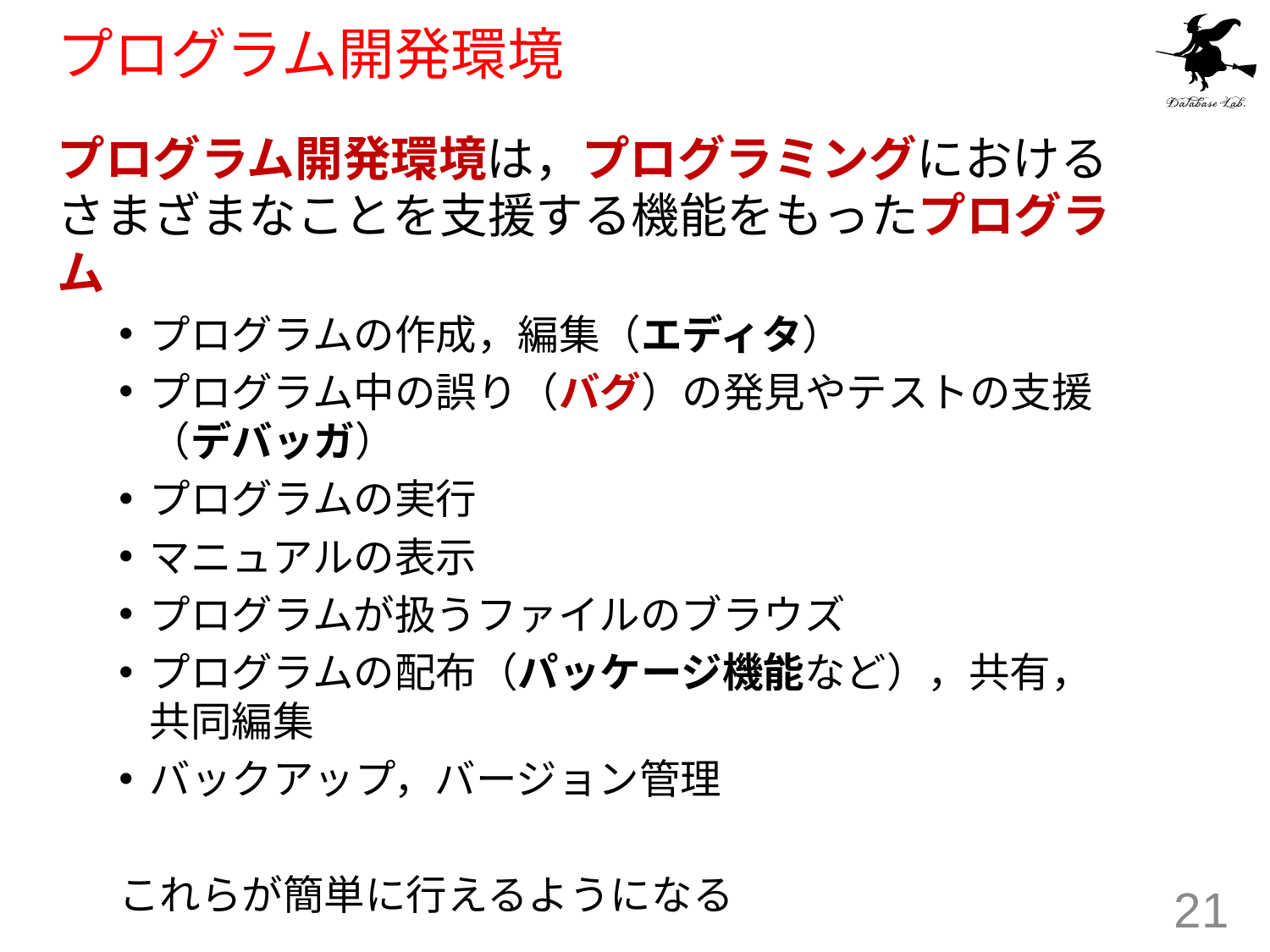

# プログラム開発環境
プログラム開発環境は，プログラミングにおけるさまざまなことを支援する機能をもったプログラム
プログラムの作成，編集（エディタ）
プログラム中の誤り（バグ）の発見やテストの支援（デバッガ）
プログラムの実行
マニュアルの表示
プログラムが扱うファイルのブラウズ
プログラムの配布（パッケージ機能など），共有，共同編集
バックアップ，バージョン管理

これらが簡単に行えるようになる

21